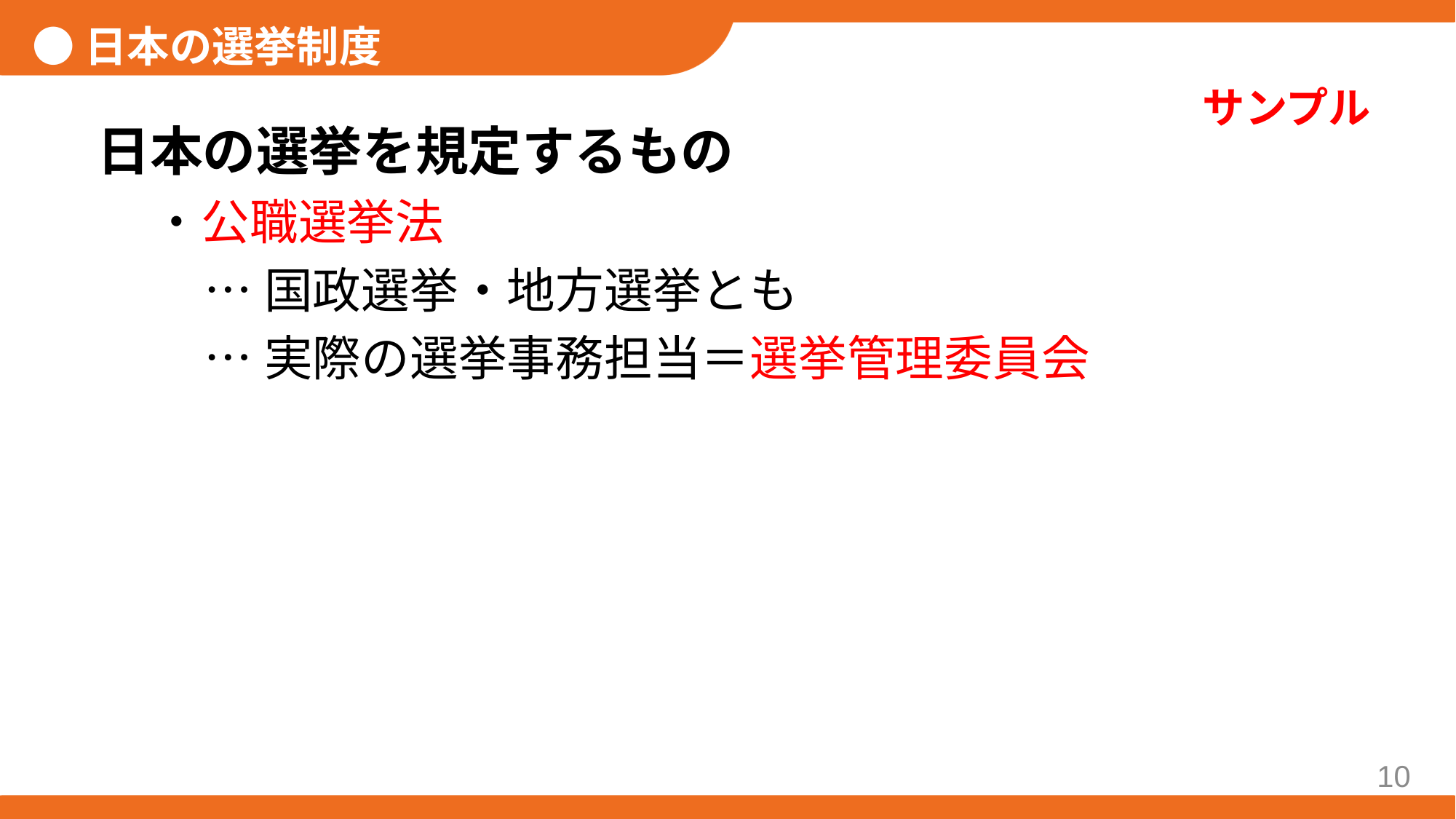

●日本の選挙制度
日本の選挙を規定するもの
・公職選挙法
…国政選挙・地方選挙とも
…実際の選挙事務担当＝選挙管理委員会